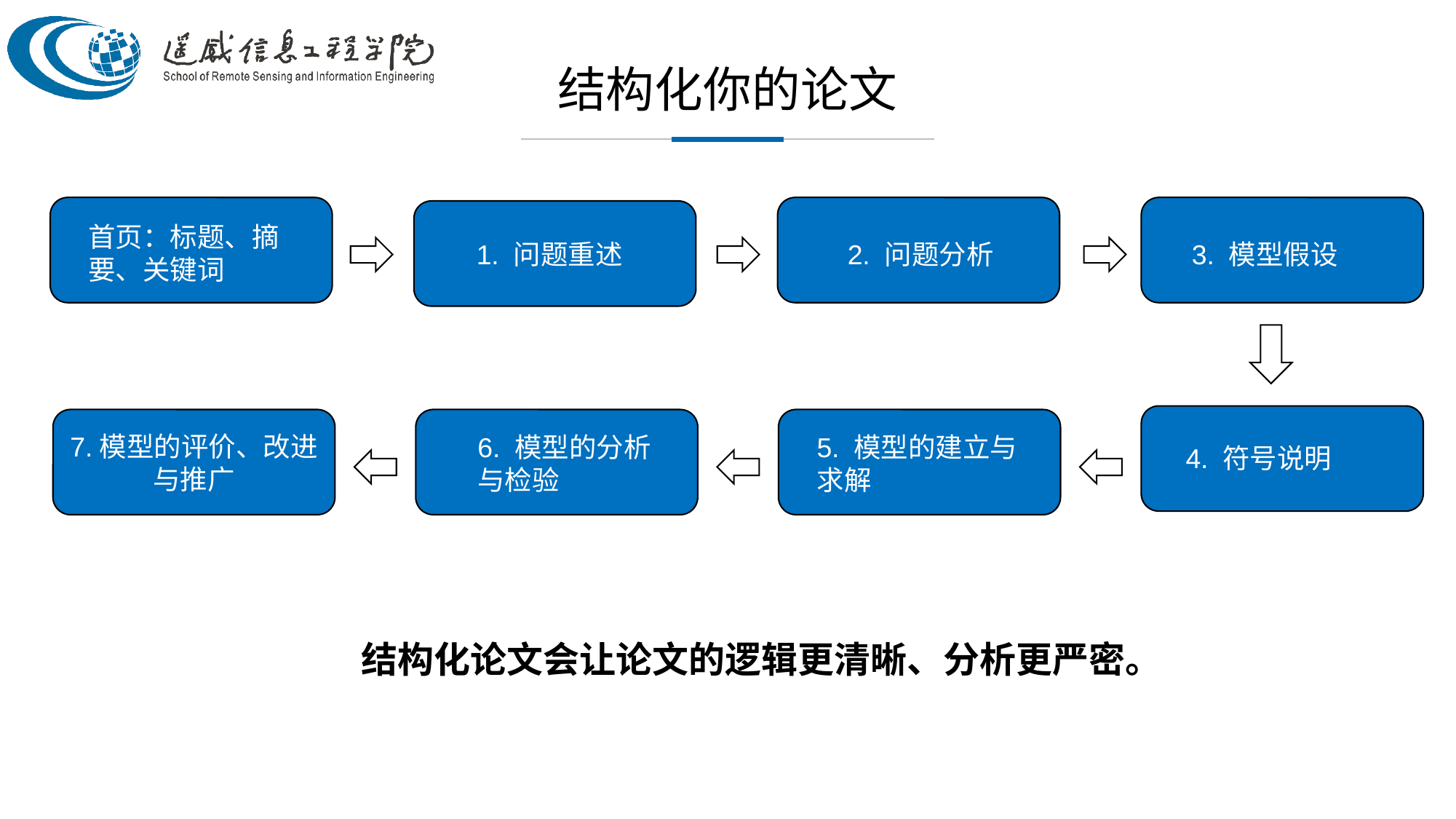

结构化你的论文

首页：标题、摘要、关键词
1. 问题重述

2. 问题分析

3. 模型假设

7.模型的评价、改进与推广

6. 模型的分析与检验

5. 模型的建立与求解
4. 符号说明

结构化论文会让论文的逻辑更清晰、分析更严密。